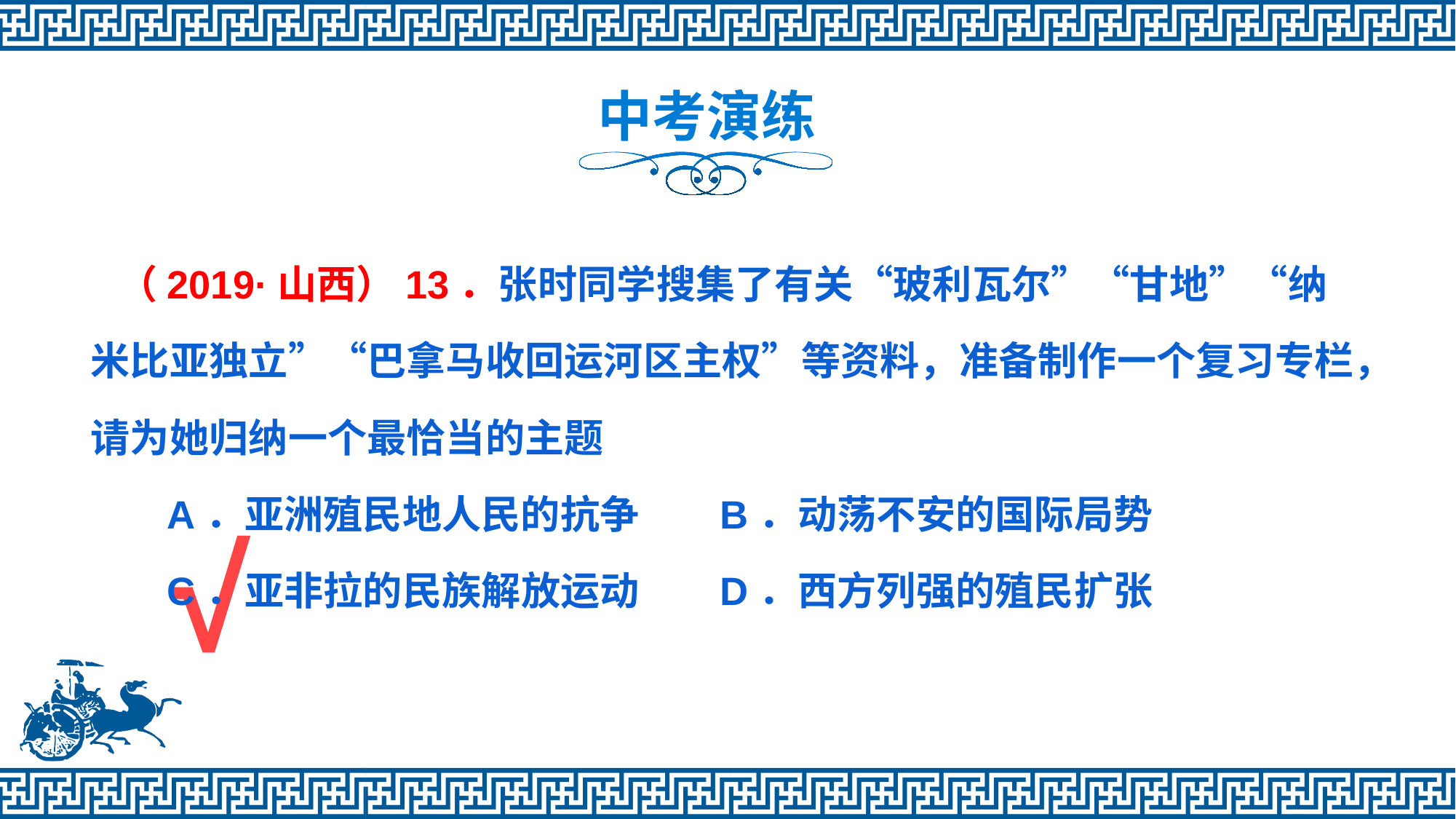

中考演练

  （2019·山西）13．张时同学搜集了有关“玻利瓦尔”“甘地”“纳米比亚独立”“巴拿马收回运河区主权”等资料，准备制作一个复习专栏，请为她归纳一个最恰当的主题
       A．亚洲殖民地人民的抗争        B．动荡不安的国际局势
       C．亚非拉的民族解放运动        D．西方列强的殖民扩张
南宁三中 梁学聪 qq 2807609224
版权所有，不得上传到网络，如有发现，法律起诉
南宁三中 梁学聪 qq:2807609224
版权所有，不得上传到网络，如有发现，法律起诉
√